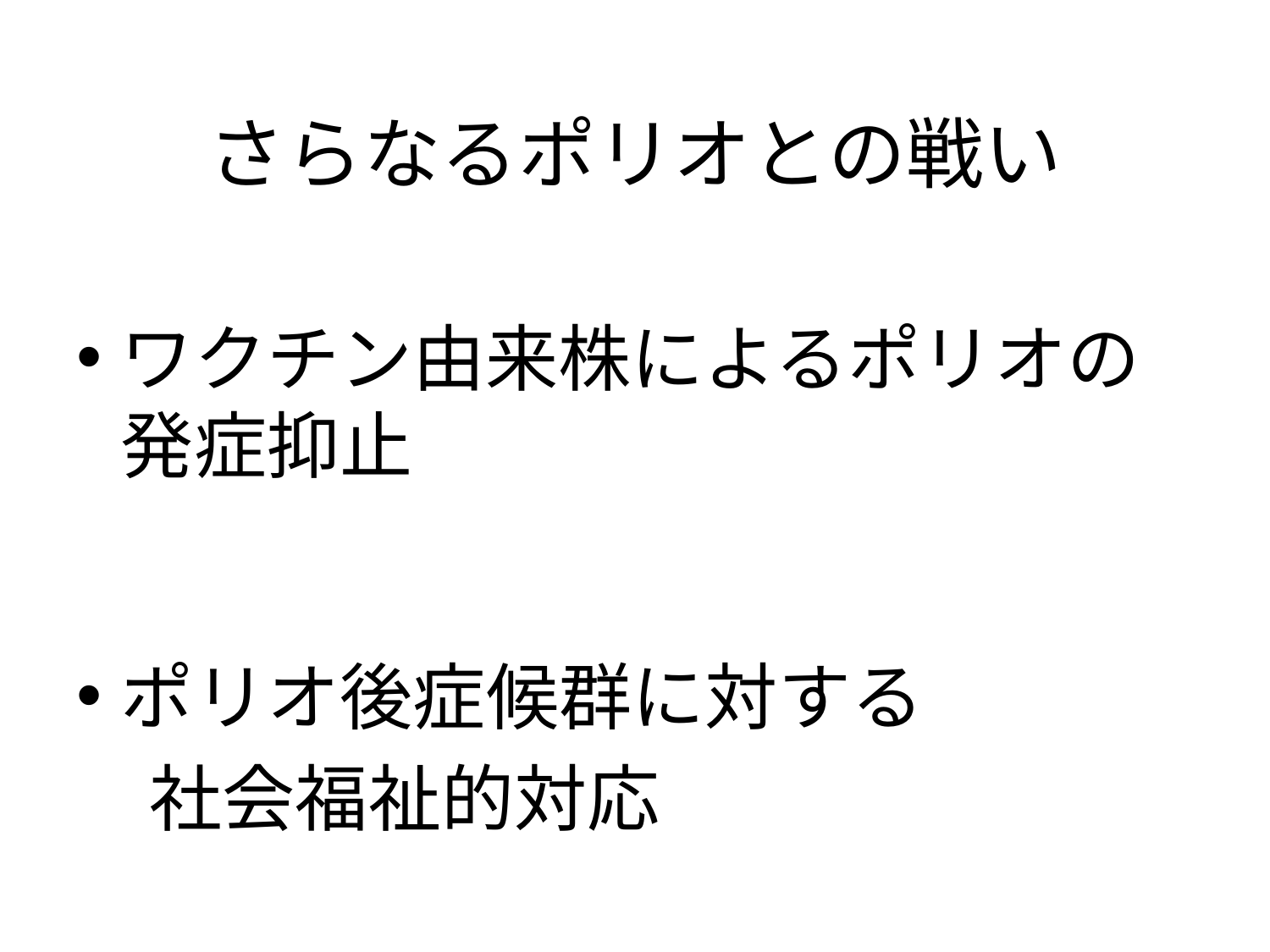

# さらなるポリオとの戦い
ワクチン由来株によるポリオの発症抑止

ポリオ後症候群に対する
　社会福祉的対応